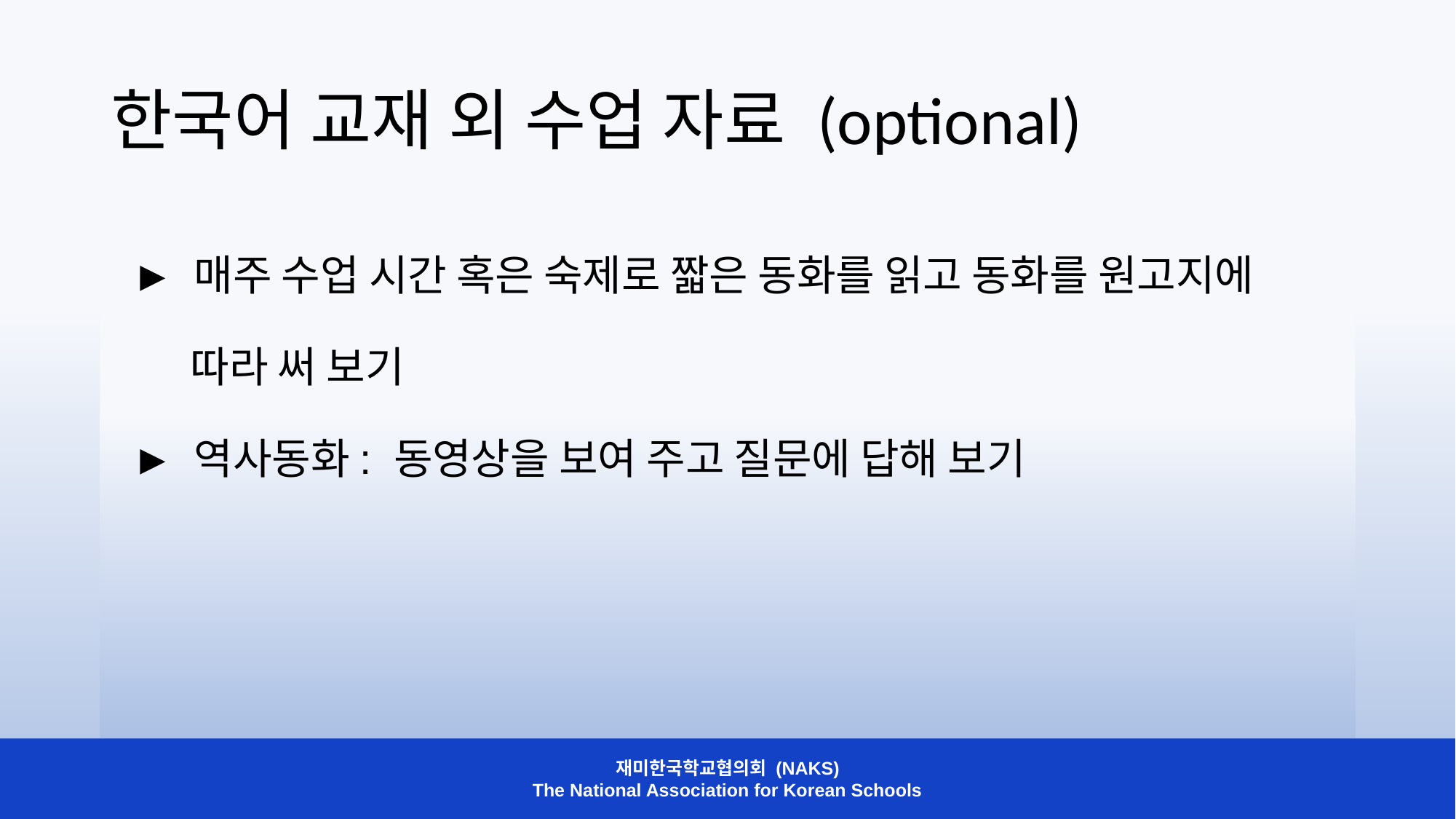

# 한국어 교재 외 수업 자료 (optional)
► 매주 수업 시간 혹은 숙제로 짧은 동화를 읽고 동화를 원고지에
     따라 써 보기
► 역사동화: 동영상을 보여 주고 질문에 답해 보기

재미한국학교협의회 (NAKS)
The National Association for Korean Schools